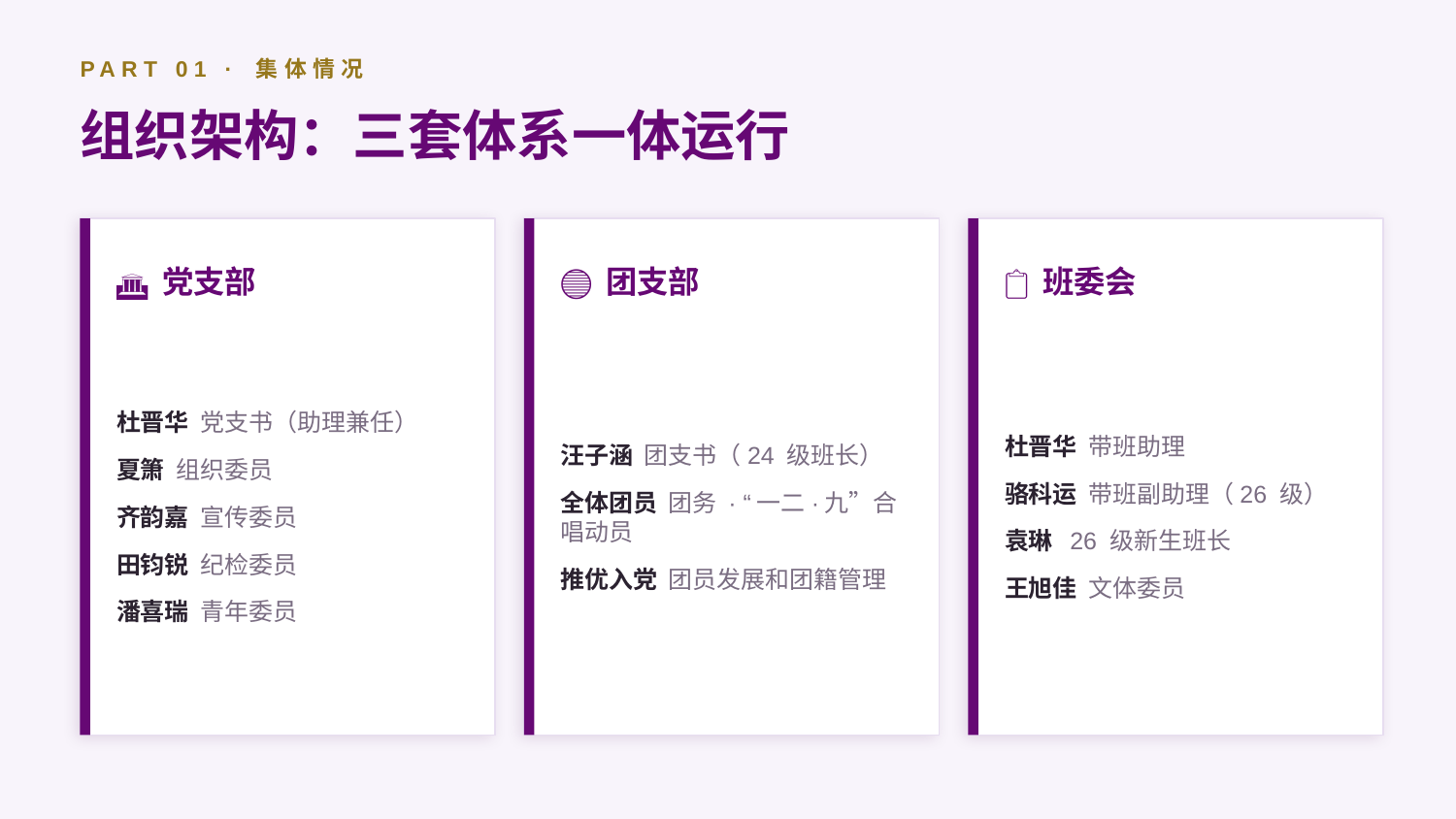

PART 01 · 集体情况
组织架构：三套体系一体运行

🏛 党支部
🔵 团支部
📋 班委会
杜晋华  党支书（助理兼任）
夏箫  组织委员
齐韵嘉  宣传委员
田钧锐  纪检委员
潘喜瑞  青年委员
汪子涵  团支书（24 级班长）
全体团员  团务 · “一二·九”合唱动员
推优入党  团员发展和团籍管理
杜晋华  带班助理
骆科运  带班副助理（26 级）
袁琳  26 级新生班长
王旭佳  文体委员